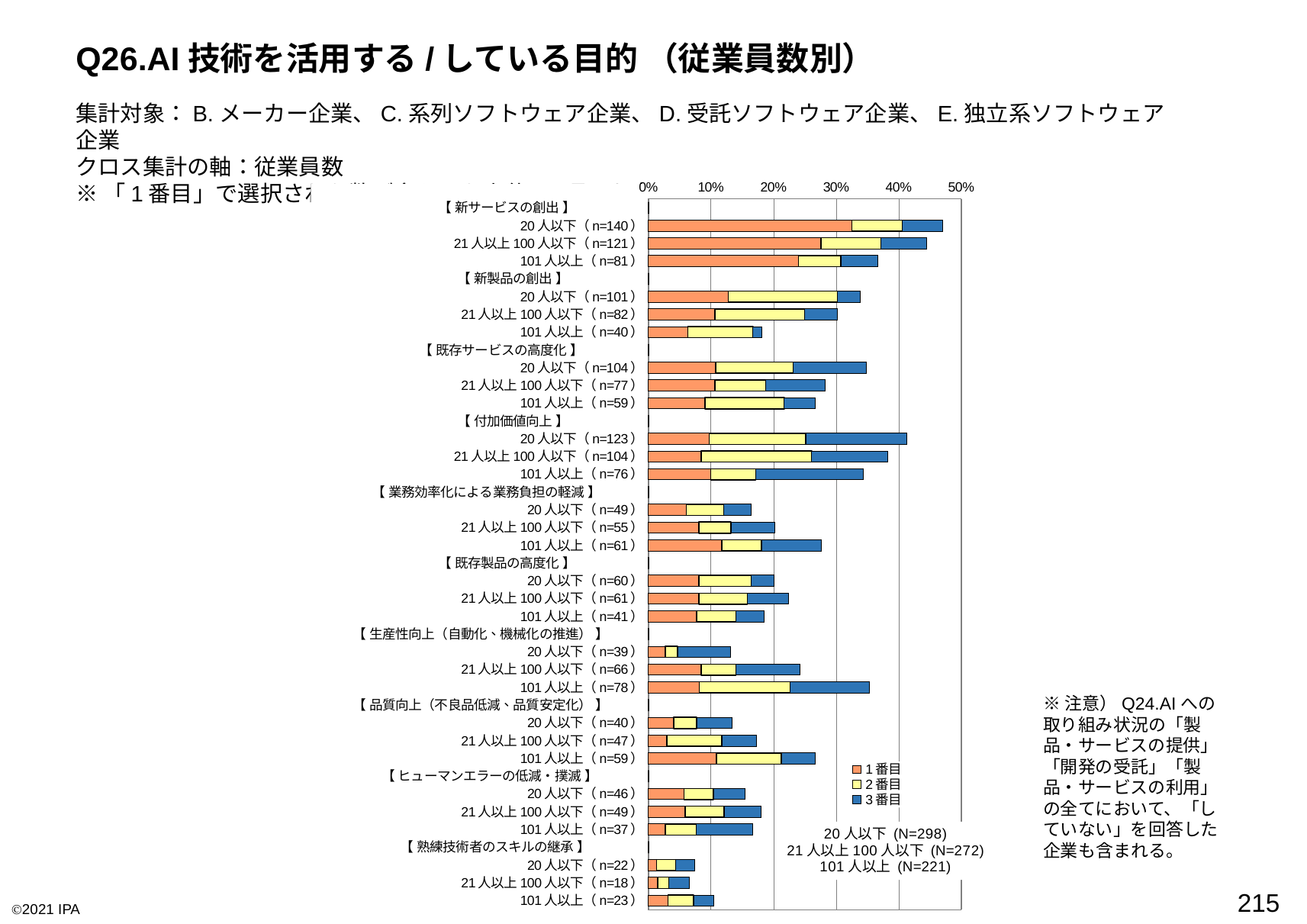

Q26.AI技術を活用する/している目的 （従業員数別）
集計対象：B.メーカー企業、C.系列ソフトウェア企業、D.受託ソフトウェア企業、E.独立系ソフトウェア企業
クロス集計の軸：従業員数
※「1番目」で選択された数が多かった上位10項目を表示

### Chart:

| Category | 1番目 | 2番目 | 3番目 |
|---|---|---|---|
| 【 新サービスの創出 】                    | 0.0 | 0.0 | 0.0 |
| 20人以下（n=140） | 0.32550335570469796 | 0.08053691275167785 | 0.06375838926174497 |
| 21人以上100人以下（n=121） | 0.2757352941176471 | 0.09558823529411764 | 0.07352941176470588 |
| 101人以上（n=81） | 0.2398190045248869 | 0.06787330316742081 | 0.058823529411764705 |
| 【 新製品の創出 】                      | 0.0 | 0.0 | 0.0 |
| 20人以下（n=101） | 0.12751677852348994 | 0.174496644295302 | 0.03691275167785235 |
| 21人以上100人以下（n=82） | 0.10661764705882353 | 0.14338235294117646 | 0.051470588235294115 |
| 101人以上（n=40） | 0.06334841628959276 | 0.10407239819004525 | 0.013574660633484163 |
| 【 既存サービスの高度化 】                  | 0.0 | 0.0 | 0.0 |
| 20人以下（n=104） | 0.10738255033557047 | 0.12416107382550336 | 0.1174496644295302 |
| 21人以上100人以下（n=77） | 0.10661764705882353 | 0.08088235294117647 | 0.09558823529411764 |
| 101人以上（n=59） | 0.09049773755656108 | 0.12669683257918551 | 0.049773755656108594 |
| 【 付加価値向上 】                      | 0.0 | 0.0 | 0.0 |
| 20人以下（n=123） | 0.09731543624161074 | 0.15436241610738255 | 0.1610738255033557 |
| 21人以上100人以下（n=104） | 0.08455882352941177 | 0.17647058823529413 | 0.1213235294117647 |
| 101人以上（n=76） | 0.09954751131221719 | 0.07239819004524888 | 0.17194570135746606 |
| 【 業務効率化による業務負担の軽減 】             | 0.0 | 0.0 | 0.0 |
| 20人以下（n=49） | 0.06040268456375839 | 0.06040268456375839 | 0.0436241610738255 |
| 21人以上100人以下（n=55） | 0.08088235294117647 | 0.051470588235294115 | 0.06985294117647059 |
| 101人以上（n=61） | 0.11764705882352941 | 0.06334841628959276 | 0.09502262443438914 |
| 【 既存製品の高度化 】                    | 0.0 | 0.0 | 0.0 |
| 20人以下（n=60） | 0.08053691275167785 | 0.08389261744966443 | 0.03691275167785235 |
| 21人以上100人以下（n=61） | 0.08088235294117647 | 0.07720588235294118 | 0.0661764705882353 |
| 101人以上（n=41） | 0.07692307692307693 | 0.06334841628959276 | 0.04524886877828054 |
| 【 生産性向上（自動化、機械化の推進） 】           | 0.0 | 0.0 | 0.0 |
| 20人以下（n=39） | 0.026845637583892617 | 0.020134228187919462 | 0.08389261744966443 |
| 21人以上100人以下（n=66） | 0.08455882352941177 | 0.05514705882352941 | 0.10294117647058823 |
| 101人以上（n=78） | 0.08144796380090498 | 0.14479638009049775 | 0.12669683257918551 |
| 【 品質向上（不良品低減、品質安定化） 】           | 0.0 | 0.0 | 0.0 |
| 20人以下（n=40） | 0.040268456375838924 | 0.03691275167785235 | 0.05704697986577181 |
| 21人以上100人以下（n=47） | 0.029411764705882353 | 0.08823529411764706 | 0.05514705882352941 |
| 101人以上（n=59） | 0.1085972850678733 | 0.10407239819004525 | 0.05429864253393665 |
| 【 ヒューマンエラーの低減・撲滅 】              | 0.0 | 0.0 | 0.0 |
| 20人以下（n=46） | 0.05704697986577181 | 0.04697986577181208 | 0.050335570469798654 |
| 21人以上100人以下（n=49） | 0.058823529411764705 | 0.0625 | 0.058823529411764705 |
| 101人以上（n=37） | 0.027149321266968326 | 0.049773755656108594 | 0.09049773755656108 |
| 【 熟練技術者のスキルの継承 】                | 0.0 | 0.0 | 0.0 |
| 20人以下（n=22） | 0.013422818791946308 | 0.030201342281879196 | 0.030201342281879196 |
| 21人以上100人以下（n=18） | 0.014705882352941176 | 0.01838235294117647 | 0.03308823529411765 |
| 101人以上（n=23） | 0.03167420814479638 | 0.04072398190045249 | 0.03167420814479638 |
※注意）Q24.AIへの取り組み状況の「製品・サービスの提供」「開発の受託」「製品・サービスの利用」の全てにおいて、「していない」を回答した企業も含まれる。